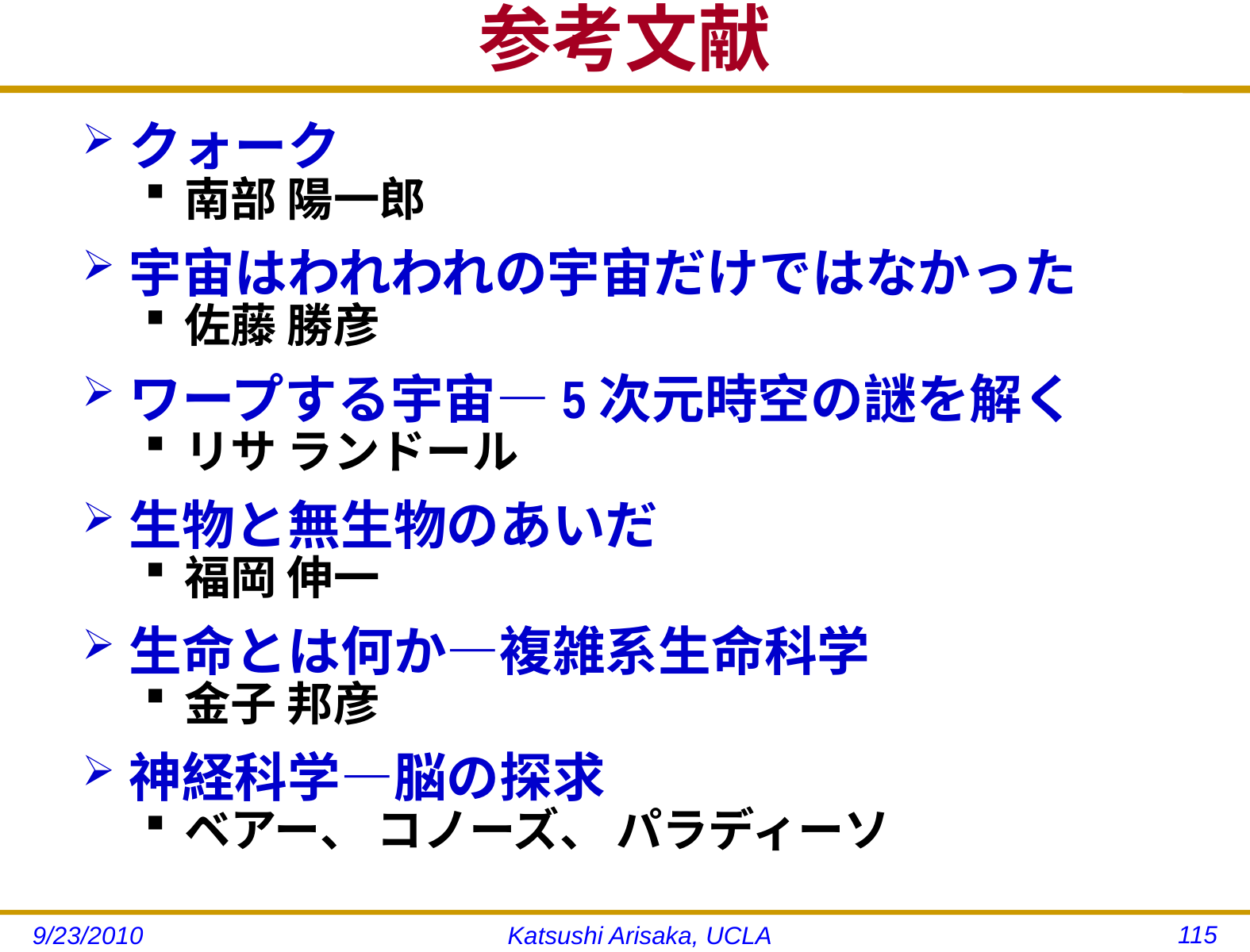

# 参考文献
クォーク
南部 陽一郎
宇宙はわれわれの宇宙だけではなかった
佐藤 勝彦
ワープする宇宙―5次元時空の謎を解く
リサ ランドール
生物と無生物のあいだ
福岡 伸一
生命とは何か―複雑系生命科学
金子 邦彦
神経科学―脳の探求
ベアー、 コノーズ、 パラディーソ

115
9/23/2010
Katsushi Arisaka, UCLA